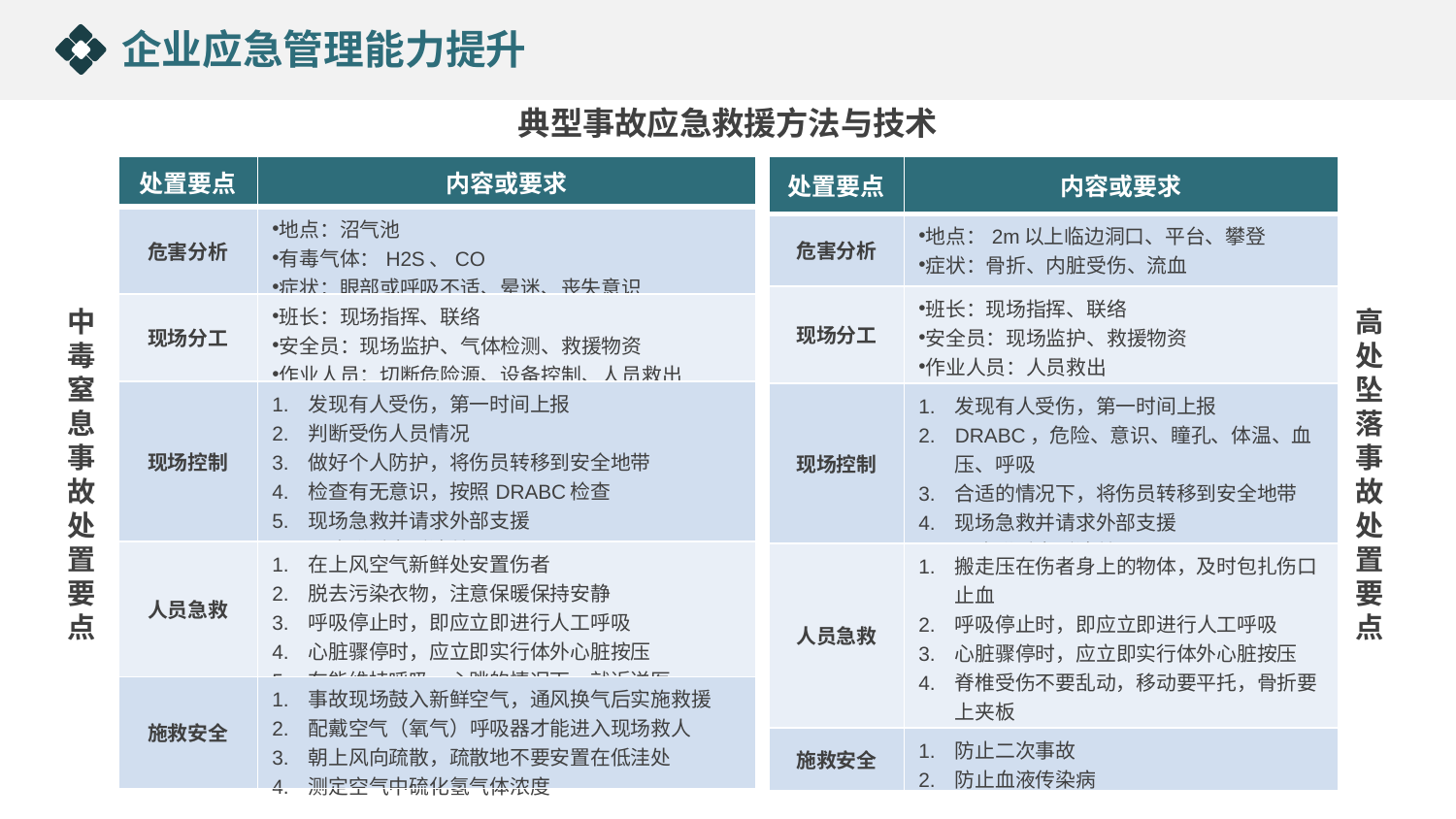

企业应急管理能力提升
典型事故应急救援方法与技术
| 处置要点 | 内容或要求 |
| --- | --- |
| 危害分析 | 地点：沼气池 有毒气体：H2S、CO 症状：眼部或呼吸不适、晕迷、丧失意识 |
| 现场分工 | 班长：现场指挥、联络 安全员：现场监护、气体检测、救援物资 作业人员：切断危险源、设备控制、人员救出 |
| 现场控制 | 发现有人受伤，第一时间上报 判断受伤人员情况 做好个人防护，将伤员转移到安全地带 检查有无意识，按照DRABC检查 现场急救并请求外部支援 明确联系电话清单 |
| 人员急救 | 在上风空气新鲜处安置伤者 脱去污染衣物，注意保暖保持安静 呼吸停止时，即应立即进行人工呼吸 心脏骤停时，应立即实行体外心脏按压 在能维持呼吸、心跳的情况下，就近送医 |
| 施救安全 | 事故现场鼓入新鲜空气，通风换气后实施救援 配戴空气（氧气）呼吸器才能进入现场救人 朝上风向疏散，疏散地不要安置在低洼处 测定空气中硫化氢气体浓度 |
| 处置要点 | 内容或要求 |
| --- | --- |
| 危害分析 | 地点：2m以上临边洞口、平台、攀登 症状：骨折、内脏受伤、流血 |
| 现场分工 | 班长：现场指挥、联络 安全员：现场监护、救援物资 作业人员：人员救出 |
| 现场控制 | 发现有人受伤，第一时间上报 DRABC，危险、意识、瞳孔、体温、血压、呼吸 合适的情况下，将伤员转移到安全地带 现场急救并请求外部支援 明确联系电话清单 |
| 人员急救 | 搬走压在伤者身上的物体，及时包扎伤口止血 呼吸停止时，即应立即进行人工呼吸 心脏骤停时，应立即实行体外心脏按压 脊椎受伤不要乱动，移动要平托，骨折要上夹板 注意隐蔽伤害，尽快就近送医 |
| 施救安全 | 防止二次事故 防止血液传染病 |
中毒窒息事故处置要点
高处坠落事故处置要点